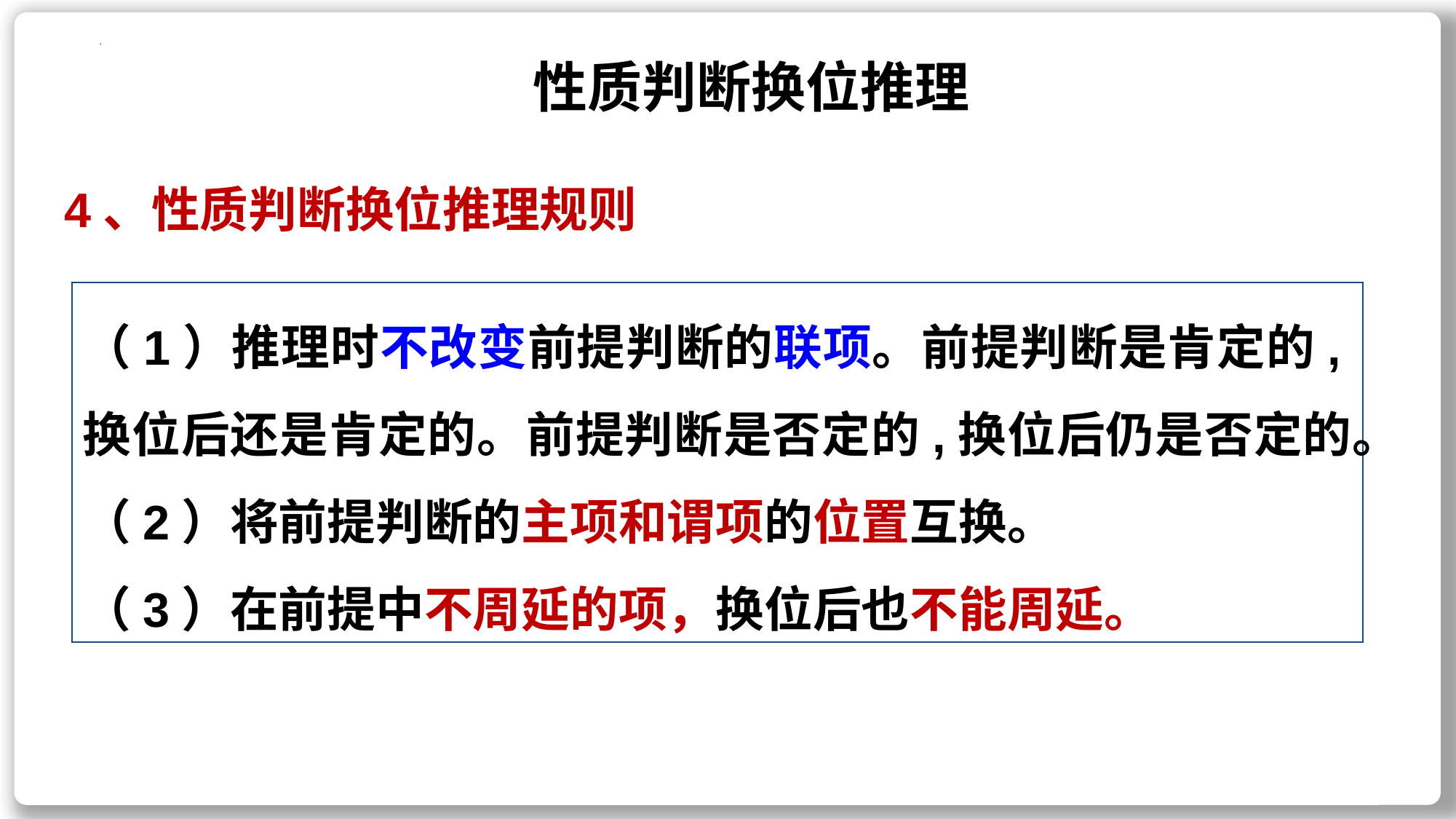

性质判断换位推理
4、性质判断换位推理规则
01
03
02
（1）推理时不改变前提判断的联项。前提判断是肯定的,换位后还是肯定的。前提判断是否定的,换位后仍是否定的。
（2）将前提判断的主项和谓项的位置互换。
（3）在前提中不周延的项，换位后也不能周延。